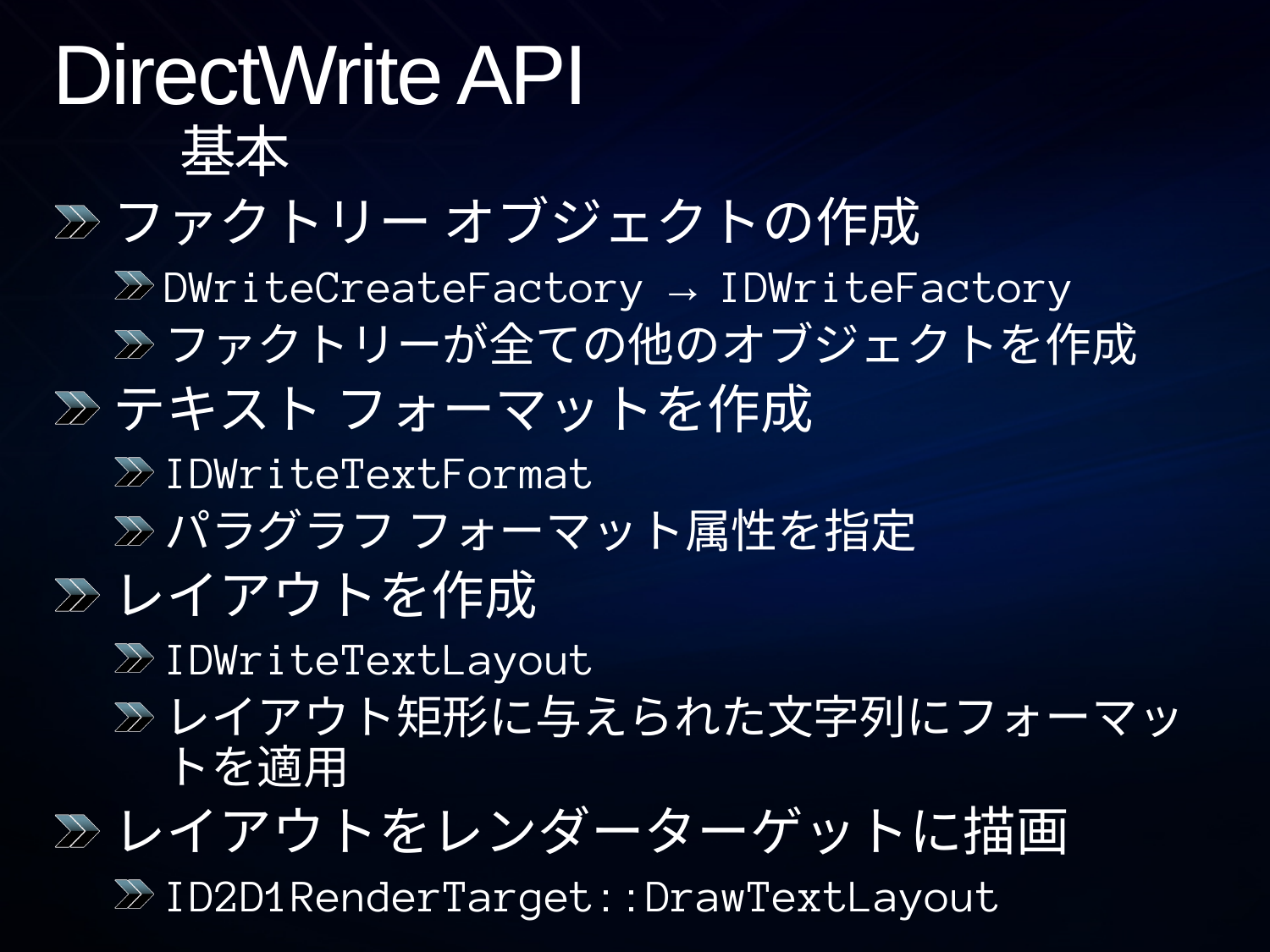

# DirectWrite API 基本
ファクトリー オブジェクトの作成
DWriteCreateFactory → IDWriteFactory
ファクトリーが全ての他のオブジェクトを作成
テキスト フォーマットを作成
IDWriteTextFormat
パラグラフ フォーマット属性を指定
レイアウトを作成
IDWriteTextLayout
レイアウト矩形に与えられた文字列にフォーマットを適用
レイアウトをレンダーターゲットに描画
ID2D1RenderTarget::DrawTextLayout